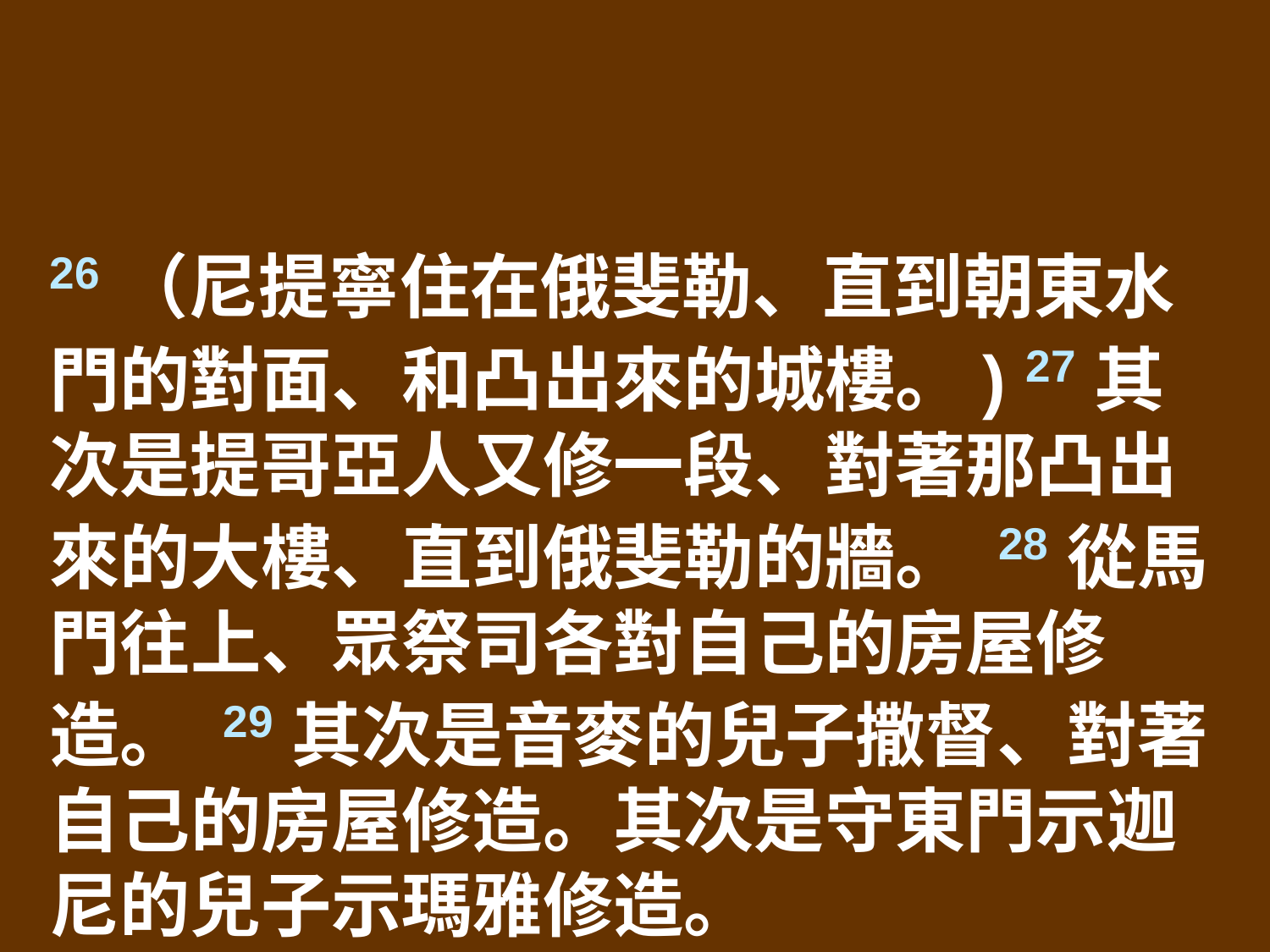

26（尼提寧住在俄斐勒、直到朝東水門的對面、和凸出來的城樓。) 27其次是提哥亞人又修一段、對著那凸出來的大樓、直到俄斐勒的牆。 28從馬門往上、眾祭司各對自己的房屋修造。 29其次是音麥的兒子撒督、對著自己的房屋修造。其次是守東門示迦尼的兒子示瑪雅修造。